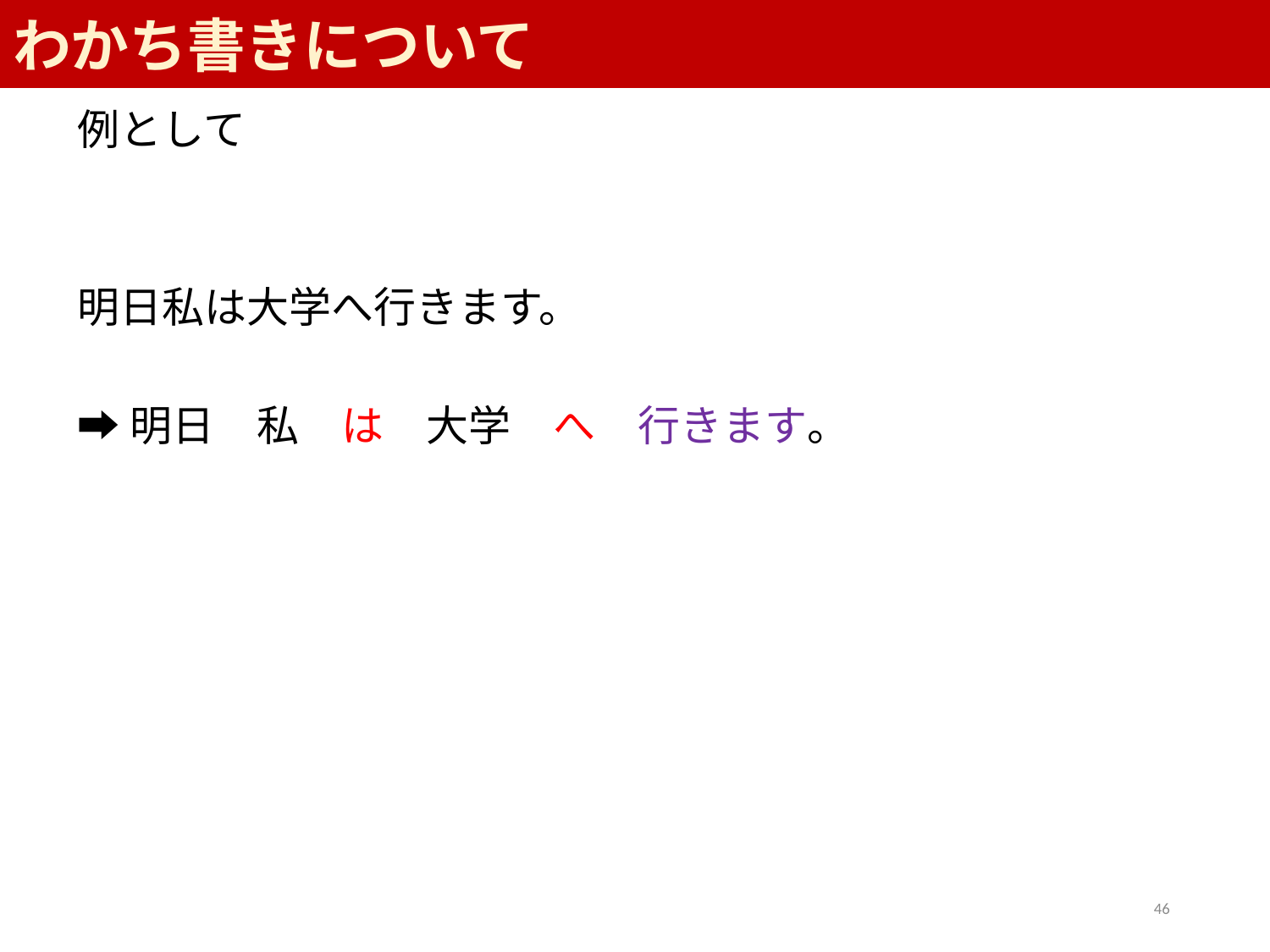

# わかち書きについて
例として

明日私は大学へ行きます。

➡明日　私　は　大学　へ　行きます。
46